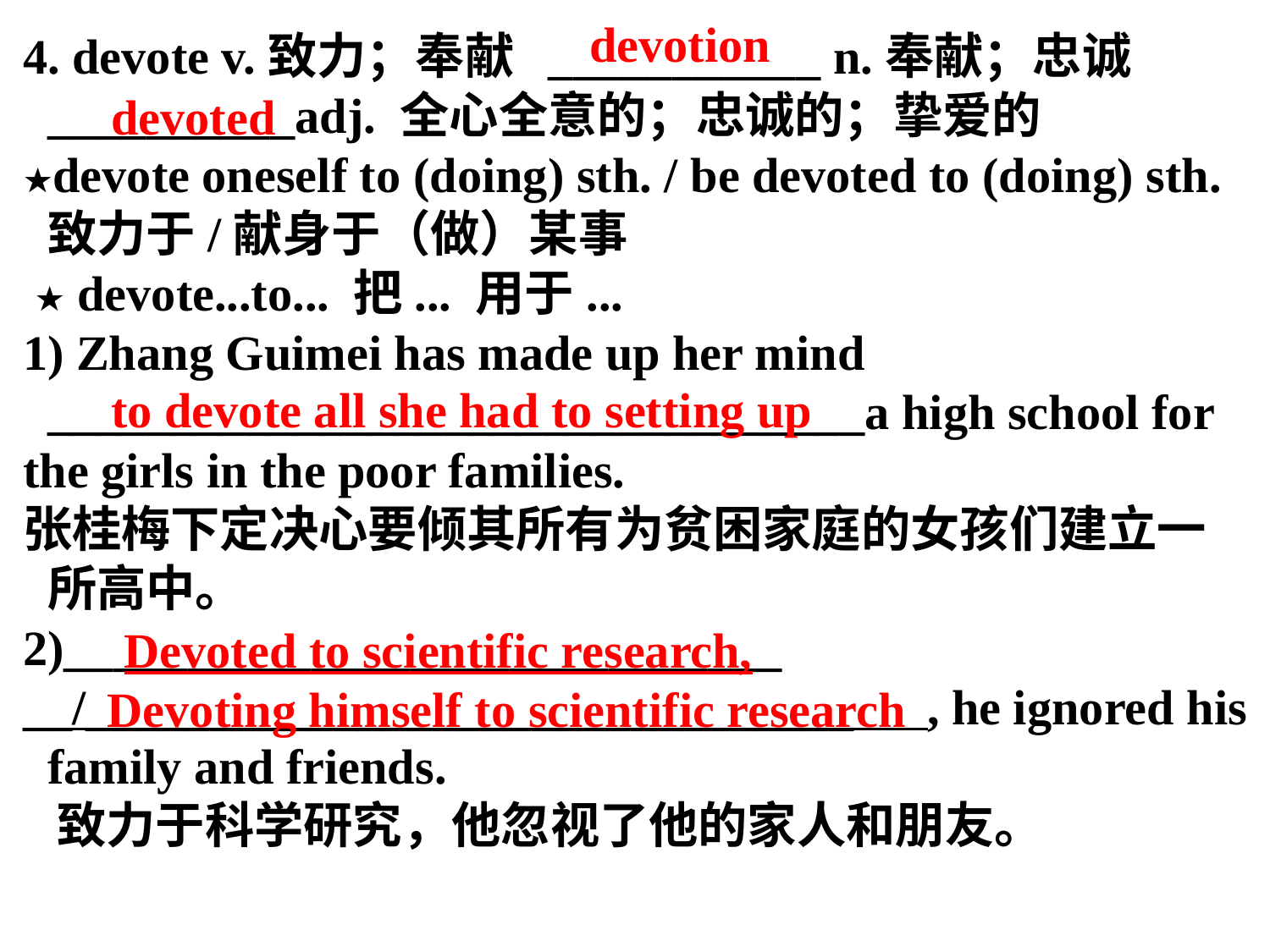

devotion
4. devote v.致力；奉献  ___________ n.奉献；忠诚
  __________adj. 全心全意的；忠诚的；挚爱的
★devote oneself to (doing) sth. / be devoted to (doing) sth. 致力于/献身于（做）某事
 ★ devote...to... 把... 用于...1) Zhang Guimei has made up her mind _________________________________a high school for  the girls in the poor families.张桂梅下定决心要倾其所有为贫困家庭的女孩们建立一所高中。2)_____________________________
__/_______________________________      , he ignored his family and friends.  致力于科学研究，他忽视了他的家人和朋友。
devoted
to devote all she had to setting up
Devoted to scientific research,
Devoting himself to scientific research